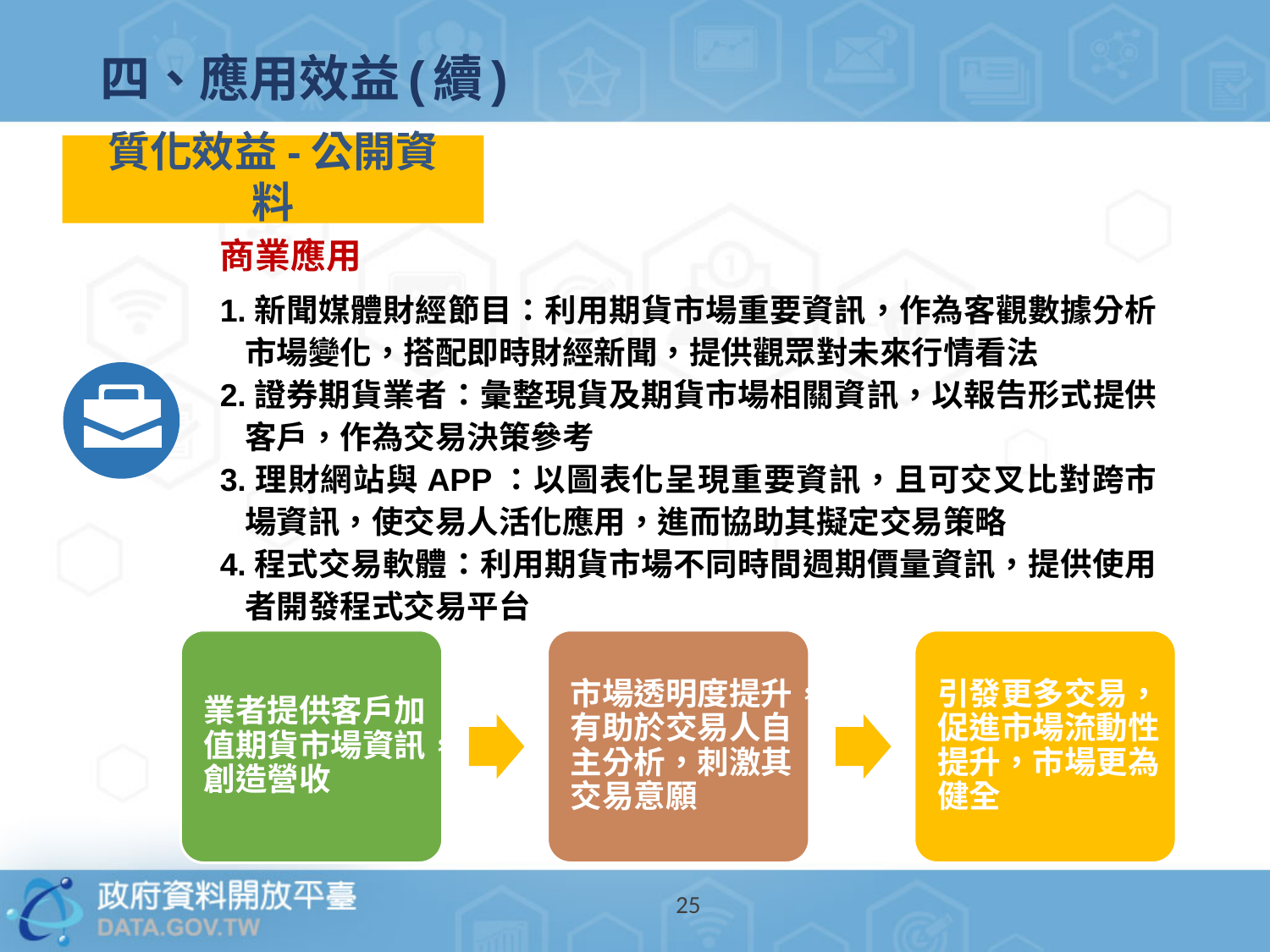

# 四、應用效益(續)

質化效益-公開資料
商業應用
1.新聞媒體財經節目：利用期貨市場重要資訊，作為客觀數據分析市場變化，搭配即時財經新聞，提供觀眾對未來行情看法
2.證券期貨業者：彙整現貨及期貨市場相關資訊，以報告形式提供客戶，作為交易決策參考
3.理財網站與APP：以圖表化呈現重要資訊，且可交叉比對跨市場資訊，使交易人活化應用，進而協助其擬定交易策略
4.程式交易軟體：利用期貨市場不同時間週期價量資訊，提供使用者開發程式交易平台

業者提供客戶加值期貨市場資訊，創造營收

市場透明度提升，有助於交易人自主分析，刺激其交易意願

引發更多交易，促進市場流動性提升，市場更為健全
25